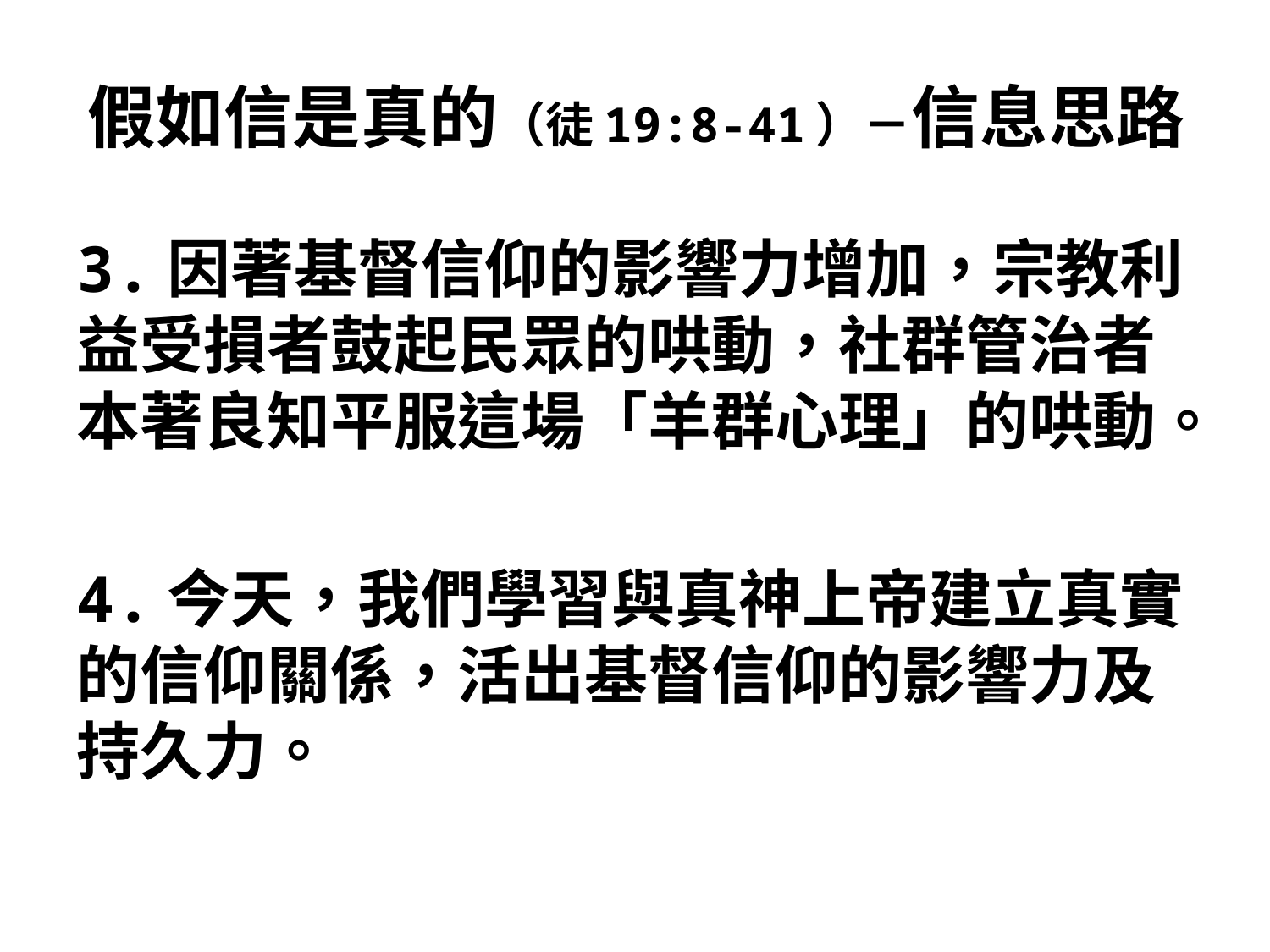

# 假如信是真的（徒19:8-41）－信息思路
3.因著基督信仰的影響力增加，宗教利益受損者鼓起民眾的哄動，社群管治者本著良知平服這場「羊群心理」的哄動。

4.今天，我們學習與真神上帝建立真實的信仰關係，活出基督信仰的影響力及持久力。